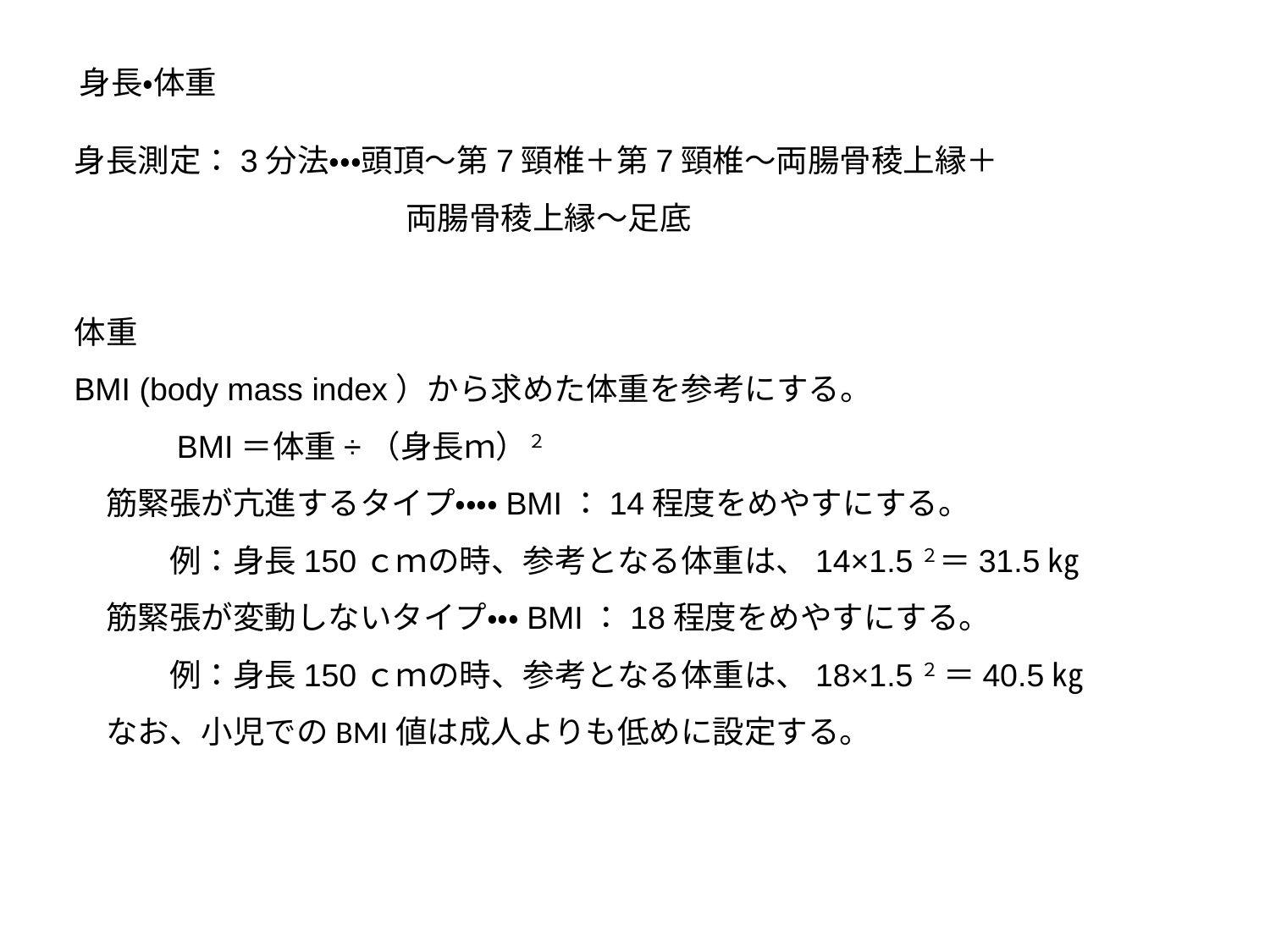

身長・体重
身長測定：3分法・・・頭頂～第7頸椎＋第7頸椎～両腸骨稜上縁＋
　　　　　　　　　　  両腸骨稜上縁～足底

体重
BMI (body mass index）から求めた体重を参考にする。
　　　BMI＝体重÷（身長ｍ）２
　筋緊張が亢進するタイプ・・・・BMI：14程度をめやすにする。
　　　例：身長150ｃｍの時、参考となる体重は、14×1.5２＝31.5㎏
　筋緊張が変動しないタイプ・・・BMI：18程度をめやすにする。
　　　例：身長150ｃｍの時、参考となる体重は、18×1.5２ ＝40.5㎏
　なお、小児でのBMI値は成人よりも低めに設定する。